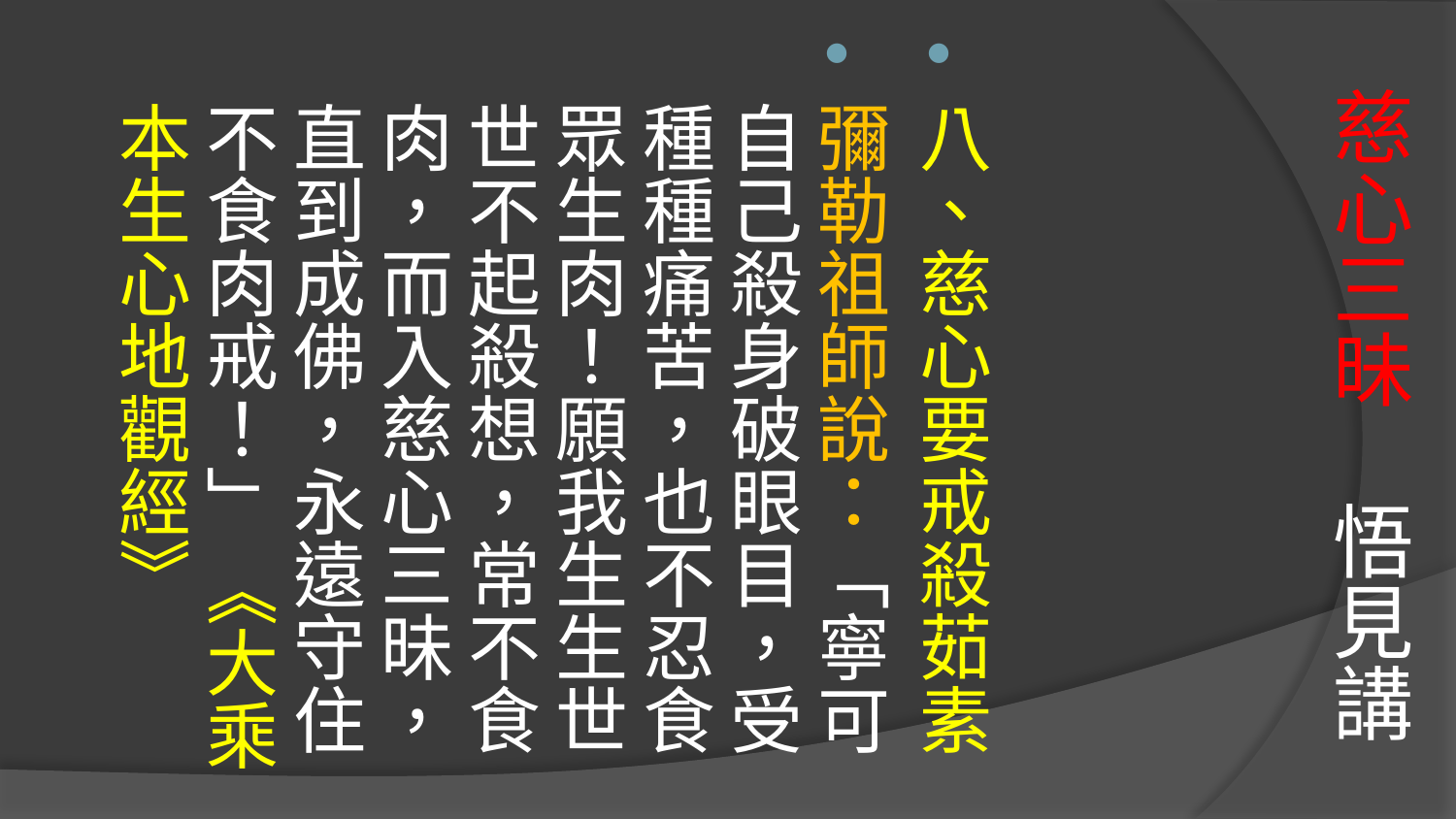

八、慈心要戒殺茹素
彌勒祖師說：「寧可自己殺身破眼目，受種種痛苦，也不忍食眾生肉！願我生生世世不起殺想，常不食肉，而入慈心三昧，直到成佛，永遠守住不食肉戒！」 《大乘本生心地觀經》

# 慈心三昧     悟見講